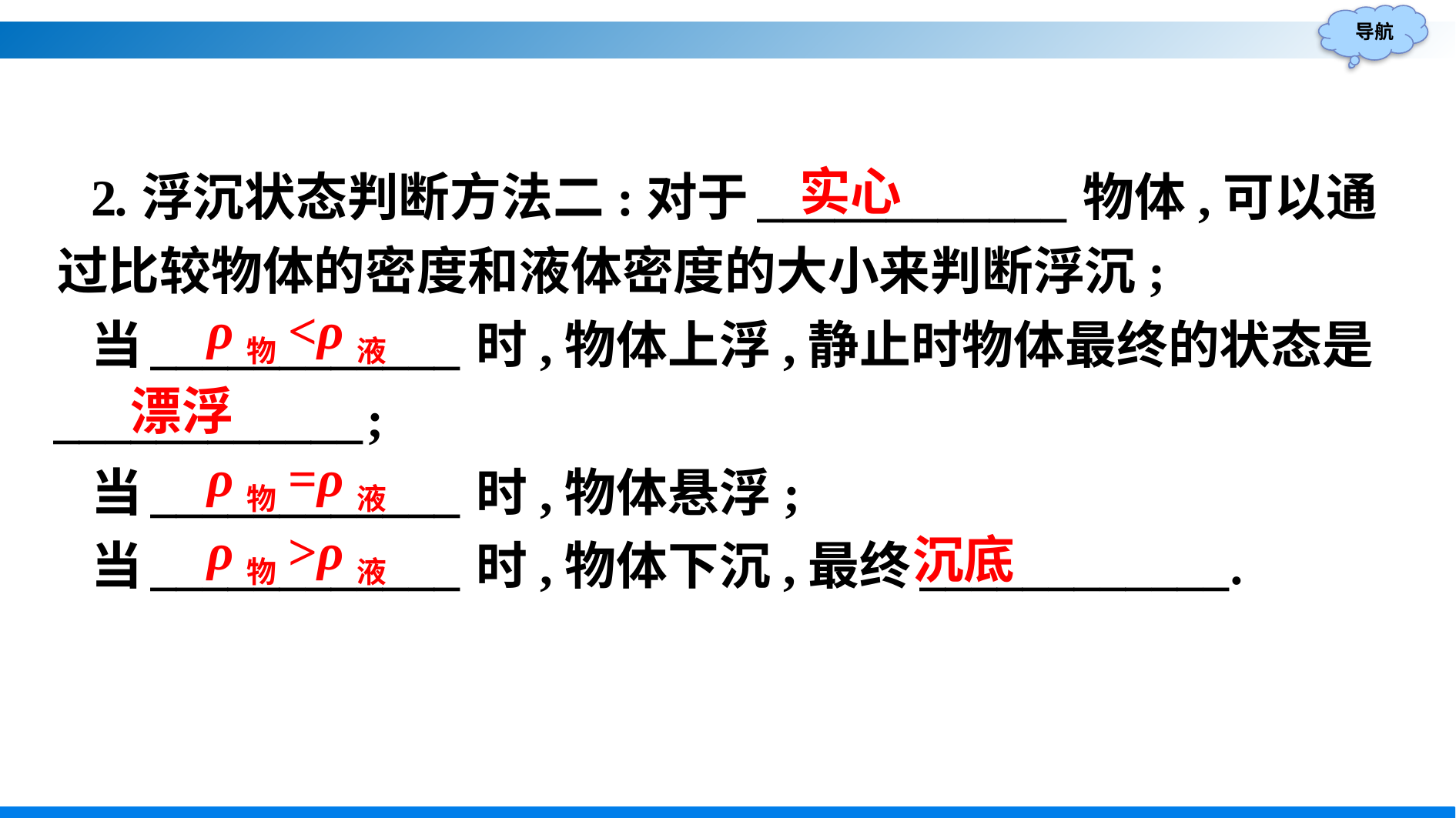

2.浮沉状态判断方法二:对于____________物体,可以通过比较物体的密度和液体密度的大小来判断浮沉;
当____________时,物体上浮,静止时物体最终的状态是____________;
当____________时,物体悬浮;
当____________时,物体下沉,最终____________.
实心
ρ物<ρ液
漂浮
ρ物=ρ液
ρ物>ρ液
沉底